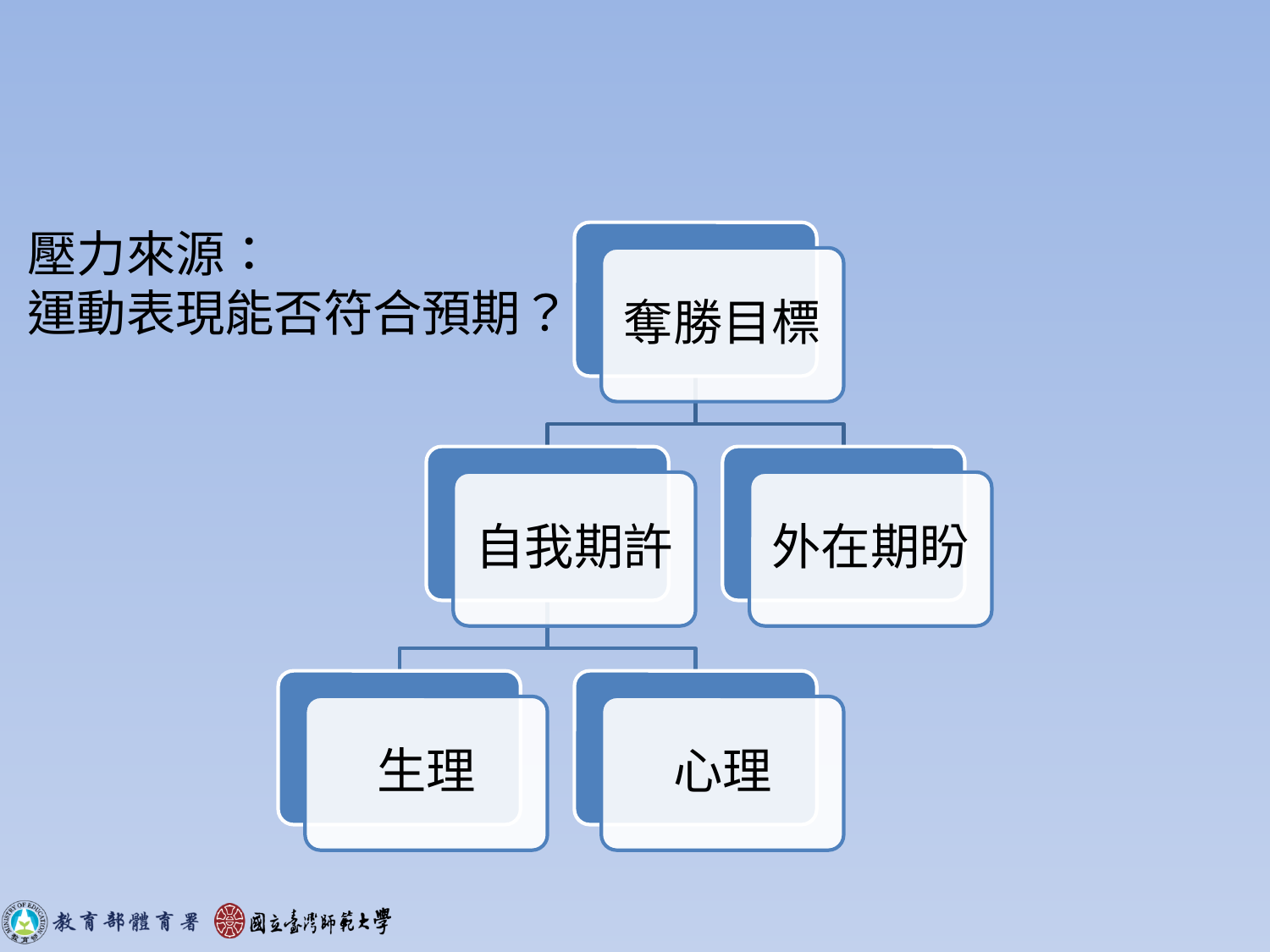

#
壓力來源：
運動表現能否符合預期？

奪勝目標

自我期許
外在期盼

生理
心理